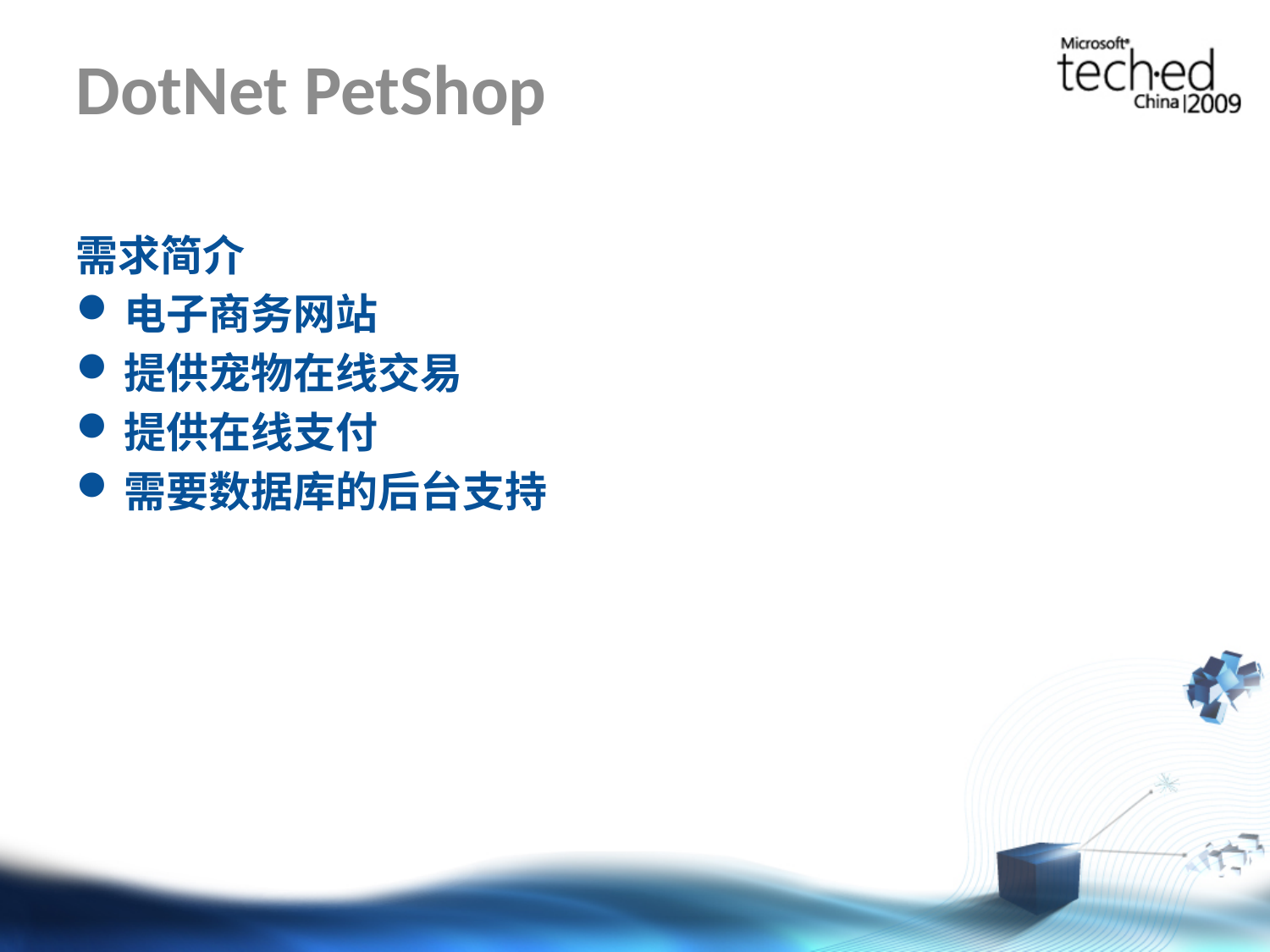

# DotNet PetShop
需求简介
电子商务网站
提供宠物在线交易
提供在线支付
需要数据库的后台支持